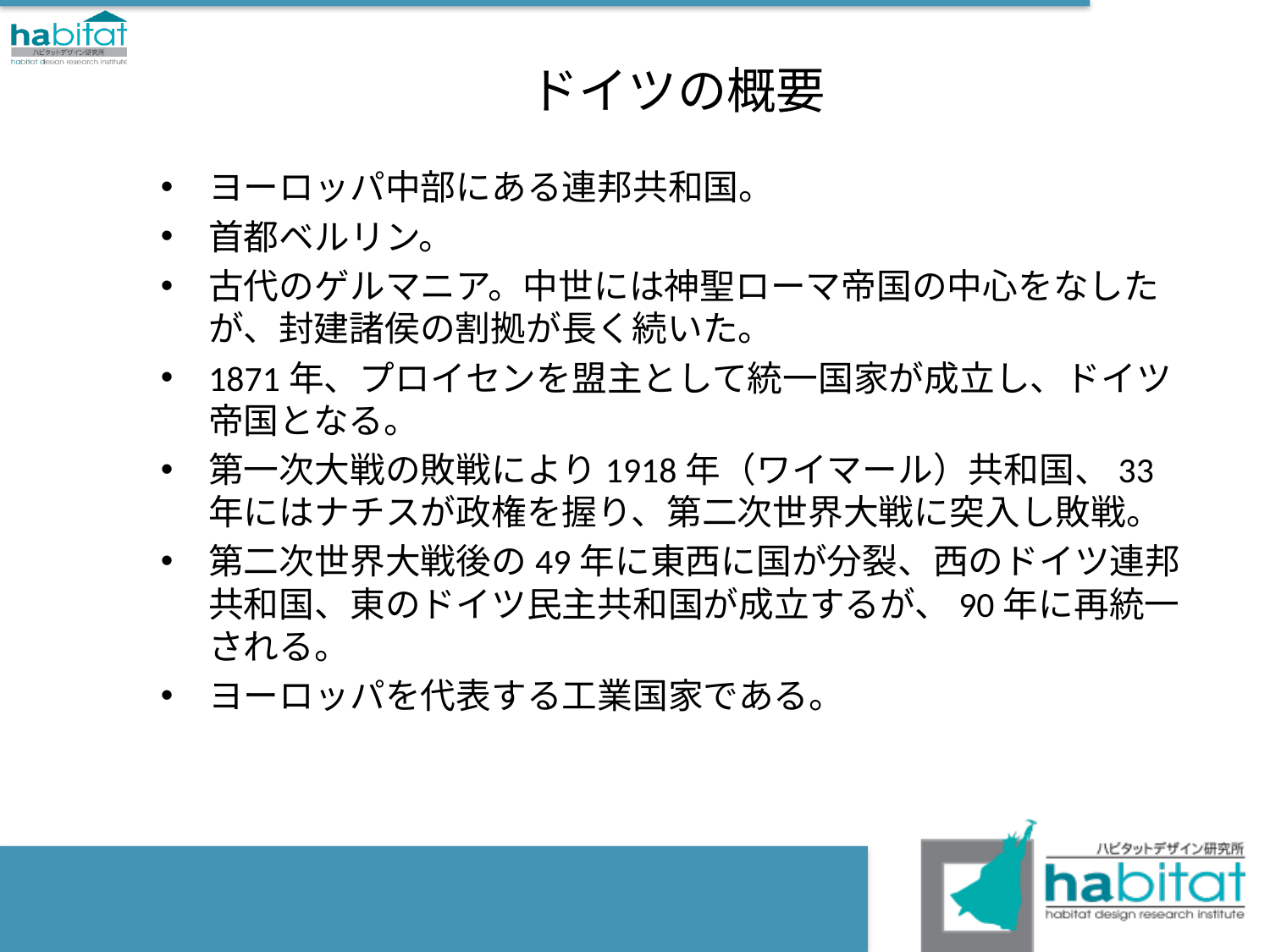

# ドイツの概要
ヨーロッパ中部にある連邦共和国。
首都ベルリン。
古代のゲルマニア。中世には神聖ローマ帝国の中心をなしたが、封建諸侯の割拠が長く続いた。
1871年、プロイセンを盟主として統一国家が成立し、ドイツ帝国となる。
第一次大戦の敗戦により1918年（ワイマール）共和国、33年にはナチスが政権を握り、第二次世界大戦に突入し敗戦。
第二次世界大戦後の49年に東西に国が分裂、西のドイツ連邦共和国、東のドイツ民主共和国が成立するが、90年に再統一される。
ヨーロッパを代表する工業国家である。